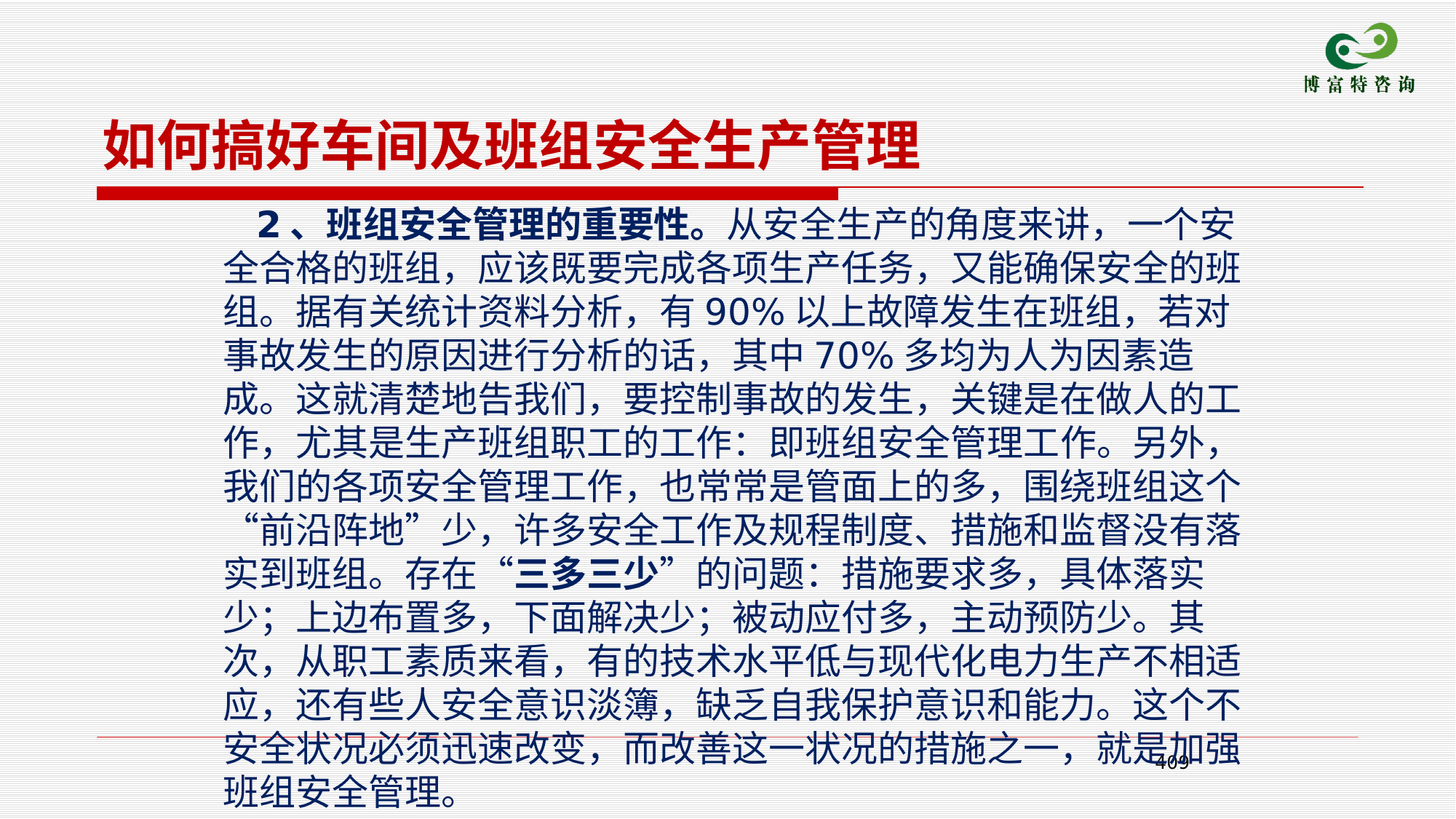

如何搞好车间及班组安全生产管理
       2、班组安全管理的重要性。从安全生产的角度来讲，一个安全合格的班组，应该既要完成各项生产任务，又能确保安全的班组。据有关统计资料分析，有90%以上故障发生在班组，若对事故发生的原因进行分析的话，其中70%多均为人为因素造成。这就清楚地告我们，要控制事故的发生，关键是在做人的工作，尤其是生产班组职工的工作：即班组安全管理工作。另外，我们的各项安全管理工作，也常常是管面上的多，围绕班组这个“前沿阵地”少，许多安全工作及规程制度、措施和监督没有落实到班组。存在“三多三少”的问题：措施要求多，具体落实少；上边布置多，下面解决少；被动应付多，主动预防少。其次，从职工素质来看，有的技术水平低与现代化电力生产不相适应，还有些人安全意识淡簿，缺乏自我保护意识和能力。这个不安全状况必须迅速改变，而改善这一状况的措施之一，就是加强班组安全管理。

409